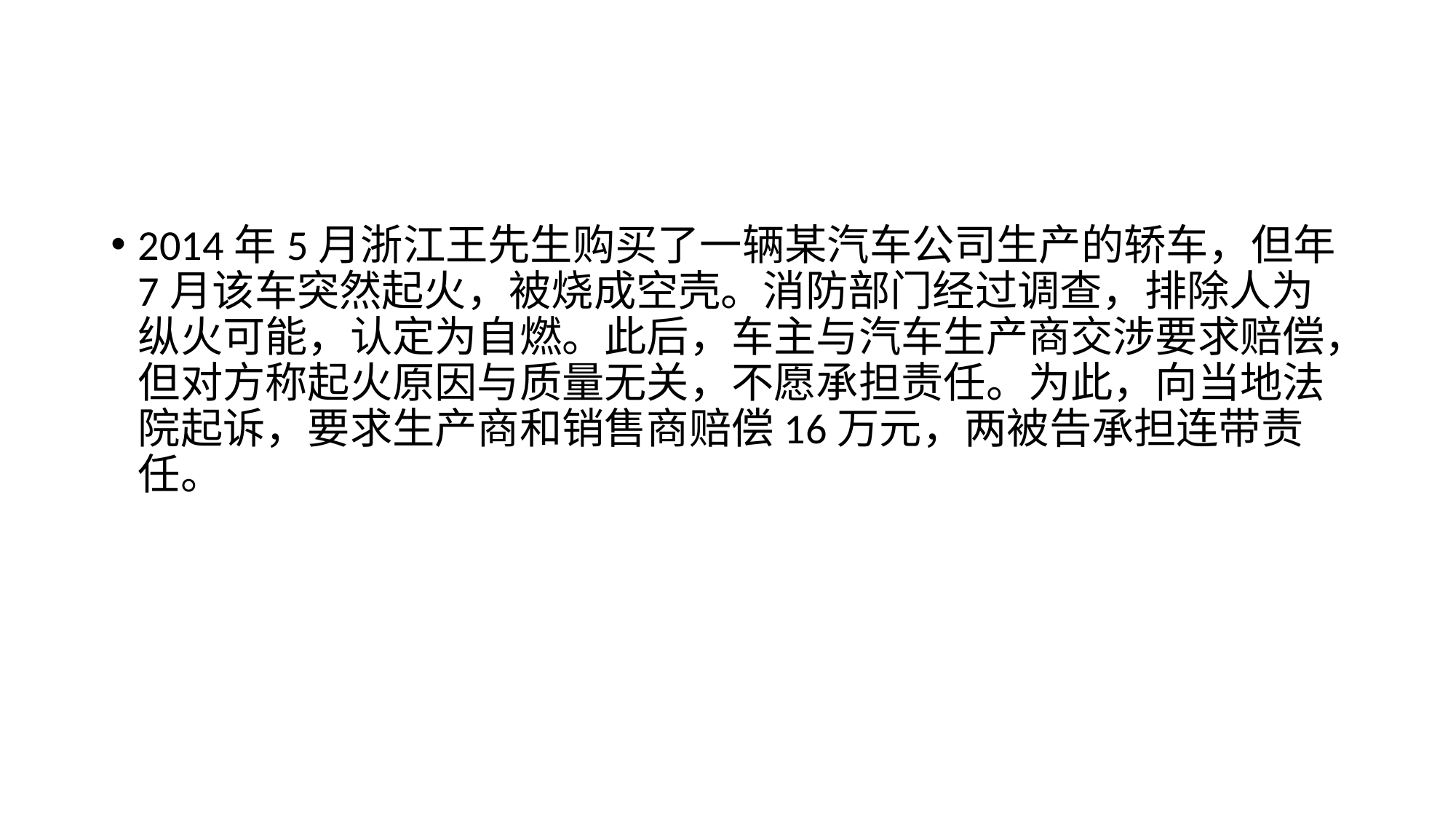

#
2014年5月浙江王先生购买了一辆某汽车公司生产的轿车，但年7月该车突然起火，被烧成空壳。消防部门经过调查，排除人为纵火可能，认定为自燃。此后，车主与汽车生产商交涉要求赔偿，但对方称起火原因与质量无关，不愿承担责任。为此，向当地法院起诉，要求生产商和销售商赔偿16万元，两被告承担连带责任。